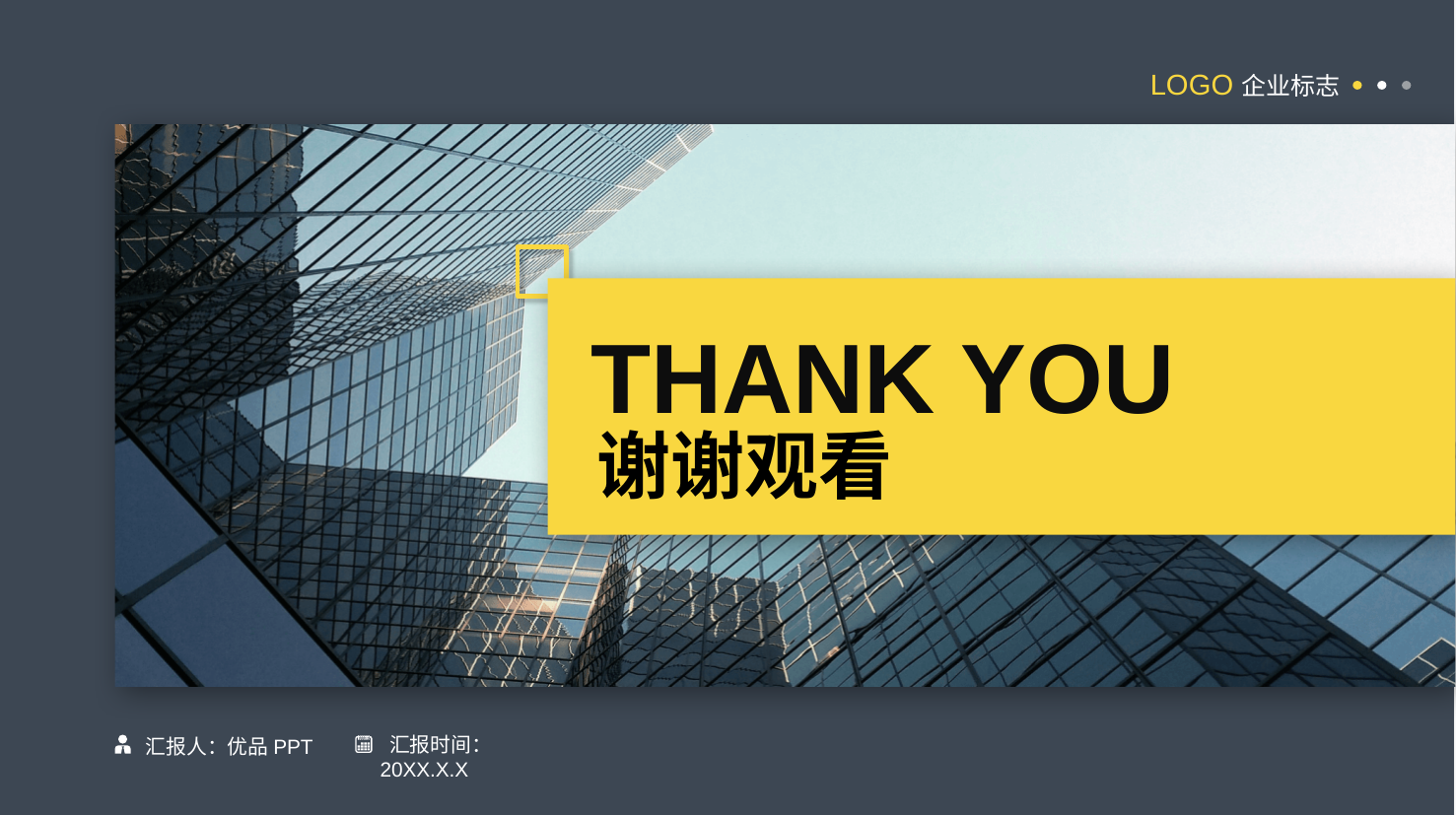

LOGO
企业标志

THANK YOU
谢谢观看
 汇报时间：20XX.X.X

汇报人：优品PPT